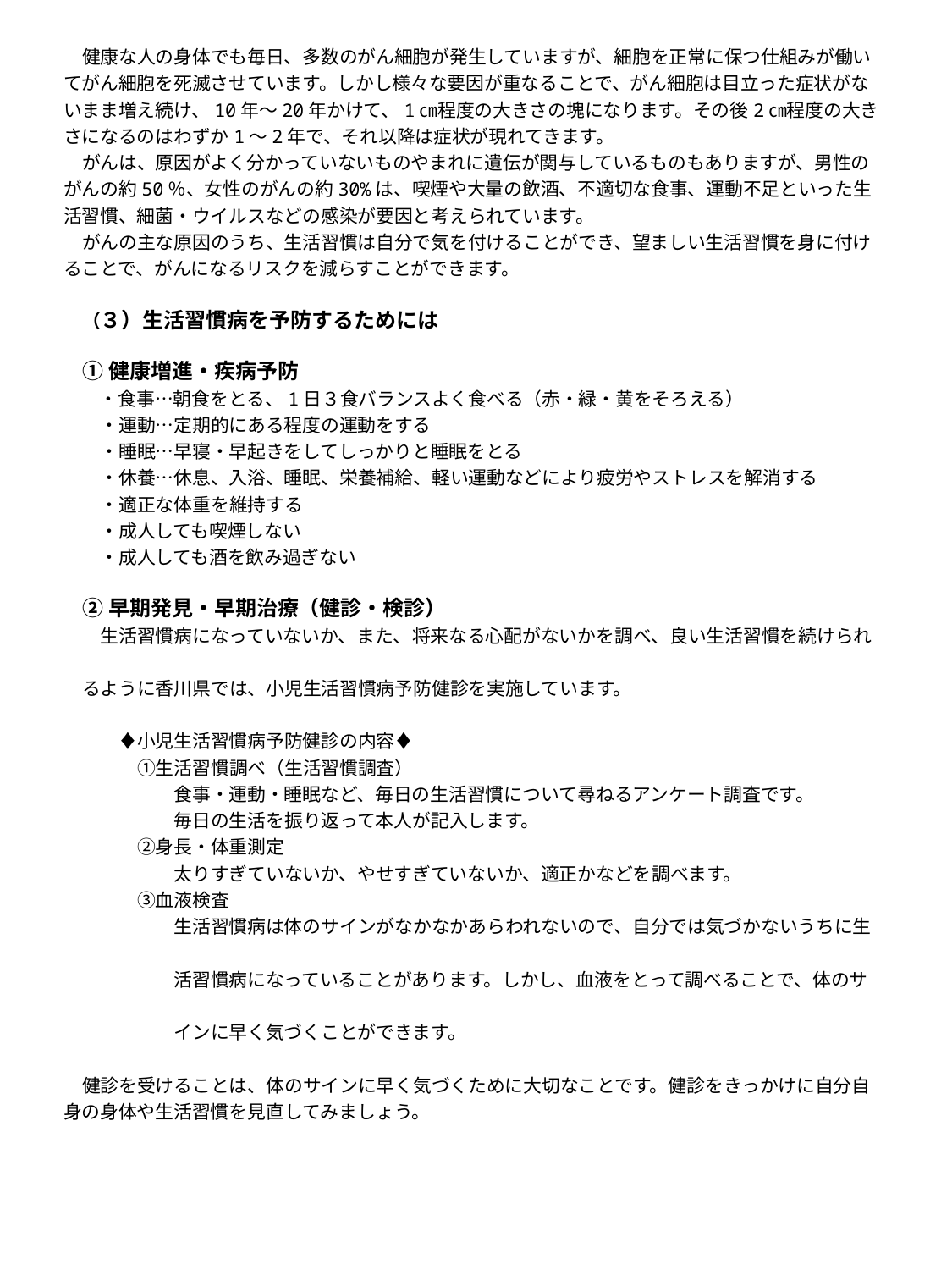

健康な人の身体でも毎日、多数のがん細胞が発生していますが、細胞を正常に保つ仕組みが働いてがん細胞を死滅させています。しかし様々な要因が重なることで、がん細胞は目立った症状がないまま増え続け、10年～20年かけて、1㎝程度の大きさの塊になります。その後2㎝程度の大きさになるのはわずか1～2年で、それ以降は症状が現れてきます。
がんは、原因がよく分かっていないものやまれに遺伝が関与しているものもありますが、男性のがんの約50％、女性のがんの約30%は、喫煙や大量の飲酒、不適切な食事、運動不足といった生活習慣、細菌・ウイルスなどの感染が要因と考えられています。
がんの主な原因のうち、生活習慣は自分で気を付けることができ、望ましい生活習慣を身に付けることで、がんになるリスクを減らすことができます。

（３）生活習慣病を予防するためには

①健康増進・疾病予防
　・食事…朝食をとる、1日３食バランスよく食べる（赤・緑・黄をそろえる）
　・運動…定期的にある程度の運動をする
　・睡眠…早寝・早起きをしてしっかりと睡眠をとる
　・休養…休息、入浴、睡眠、栄養補給、軽い運動などにより疲労やストレスを解消する
　・適正な体重を維持する
　・成人しても喫煙しない
　・成人しても酒を飲み過ぎない

②早期発見・早期治療（健診・検診）
　生活習慣病になっていないか、また、将来なる心配がないかを調べ、良い生活習慣を続けられ
るように香川県では、小児生活習慣病予防健診を実施しています。

　　　♦小児生活習慣病予防健診の内容♦
　　　①生活習慣調べ（生活習慣調査）
　　　　　食事・運動・睡眠など、毎日の生活習慣について尋ねるアンケート調査です。
　　　　　毎日の生活を振り返って本人が記入します。
　　　②身長・体重測定
　　　　　太りすぎていないか、やせすぎていないか、適正かなどを調べます。
　　　③血液検査
　　　　　生活習慣病は体のサインがなかなかあらわれないので、自分では気づかないうちに生
　　　　　活習慣病になっていることがあります。しかし、血液をとって調べることで、体のサ
　　　　　インに早く気づくことができます。

健診を受けることは、体のサインに早く気づくために大切なことです。健診をきっかけに自分自身の身体や生活習慣を見直してみましょう。